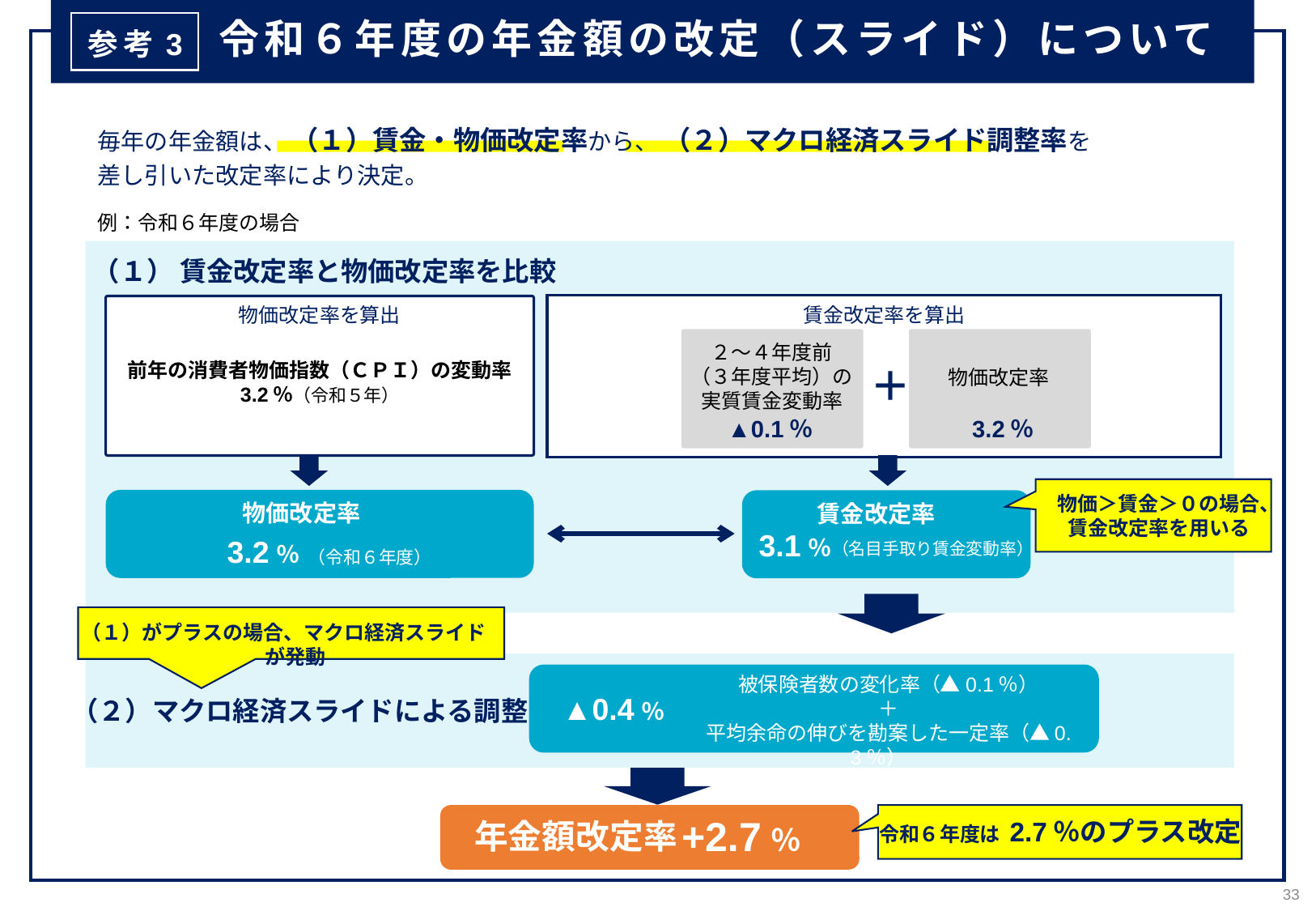

令和６年度の年金額の改定（スライド）について
参考3
毎年の年金額は、 （１）賃金・物価改定率から、 （２）マクロ経済スライド調整率を
差し引いた改定率により決定。

例：令和６年度の場合

（１） 賃金改定率と物価改定率を比較

物価改定率を算出
賃金改定率を算出

２～４年度前
（３年度平均）の
実質賃金変動率
＋
前年の消費者物価指数（ＣＰＩ）の変動率
3.2％（令和５年）
物価改定率
▲0.1％
3.2％

物価＞賃金＞０の場合、
賃金改定率を用いる
物価改定率
3.2％
　（令和６年度）
賃金改定率

3.1％
（名目手取り賃金変動率）

（１）がプラスの場合、マクロ経済スライドが発動

被保険者数の変化率（▲0.1％）
＋
平均余命の伸びを勘案した一定率（▲0.3％）
▲0.4％
（２）マクロ経済スライドによる調整

+2.7％

令和６年度は 2.7％のプラス改定
年金額改定率
33